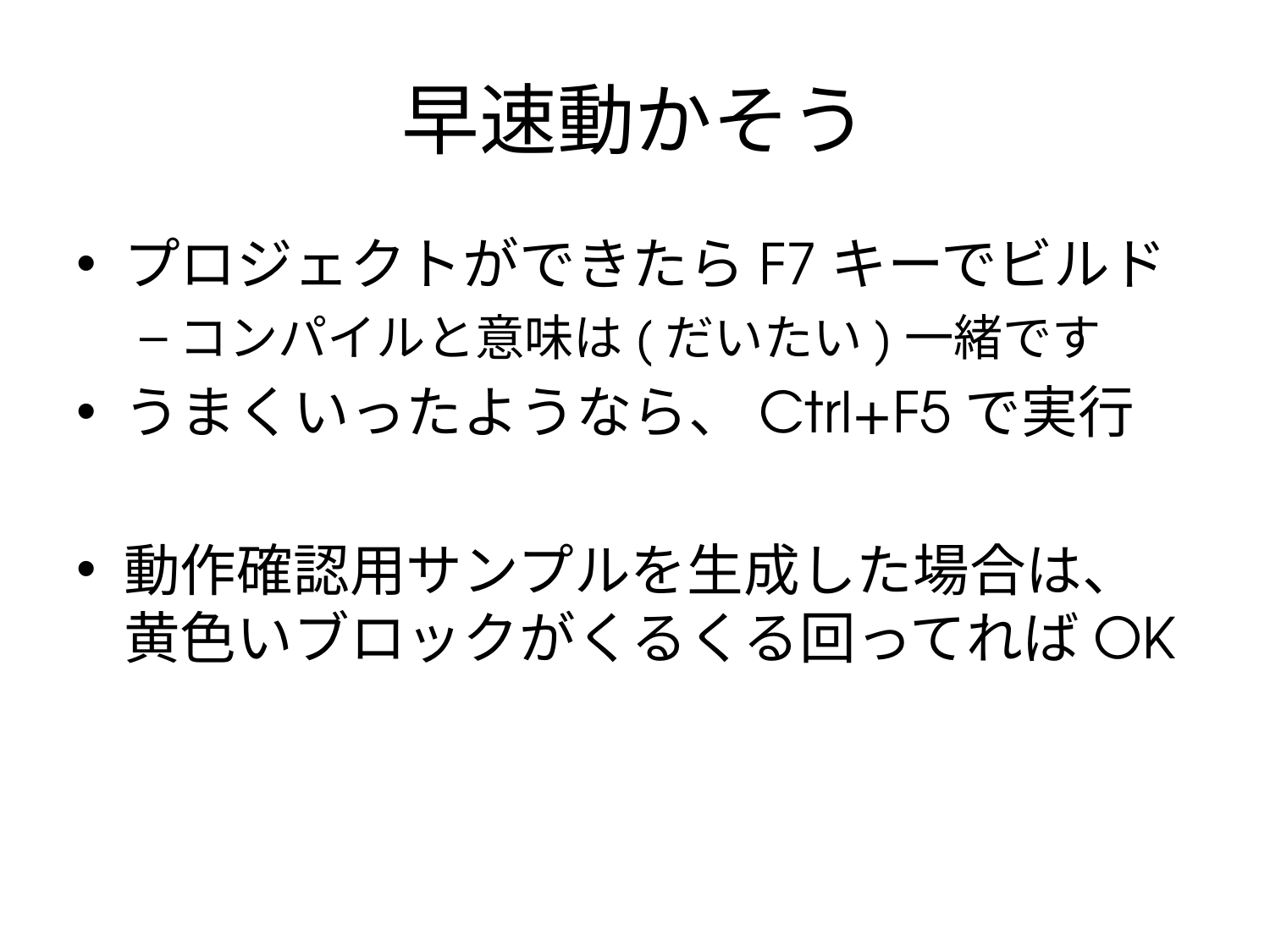

# 早速動かそう
プロジェクトができたらF7キーでビルド
コンパイルと意味は(だいたい)一緒です
うまくいったようなら、Ctrl+F5で実行

動作確認用サンプルを生成した場合は、黄色いブロックがくるくる回ってればOK